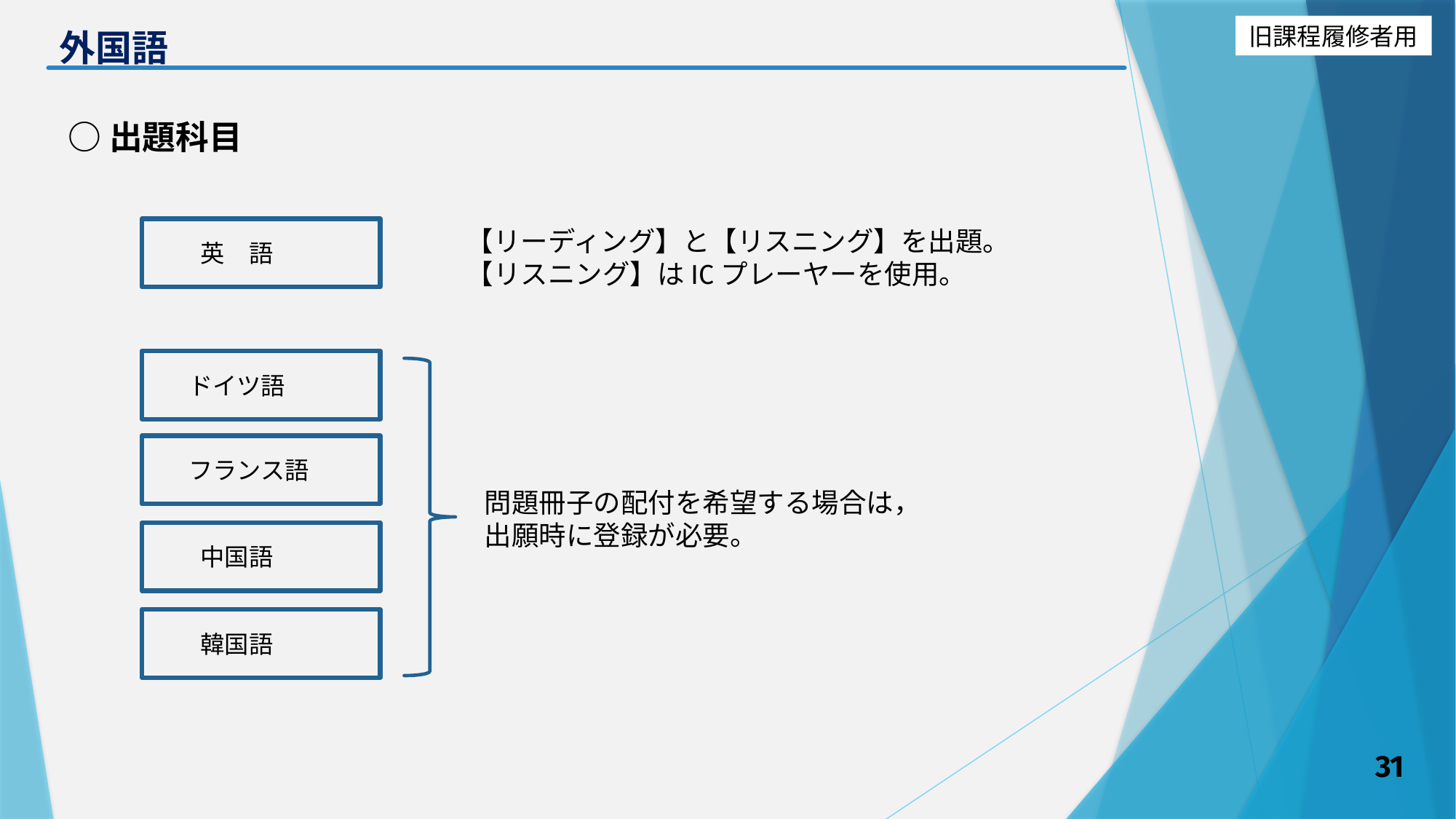

# 外国語
○出題科目
英　語
ドイツ語

フランス語
問題冊子の配付を希望する場合は，
出願時に登録が必要。
中国語
韓国語
【リーディング】と【リスニング】を出題。
【リスニング】はICプレーヤーを使用。
31